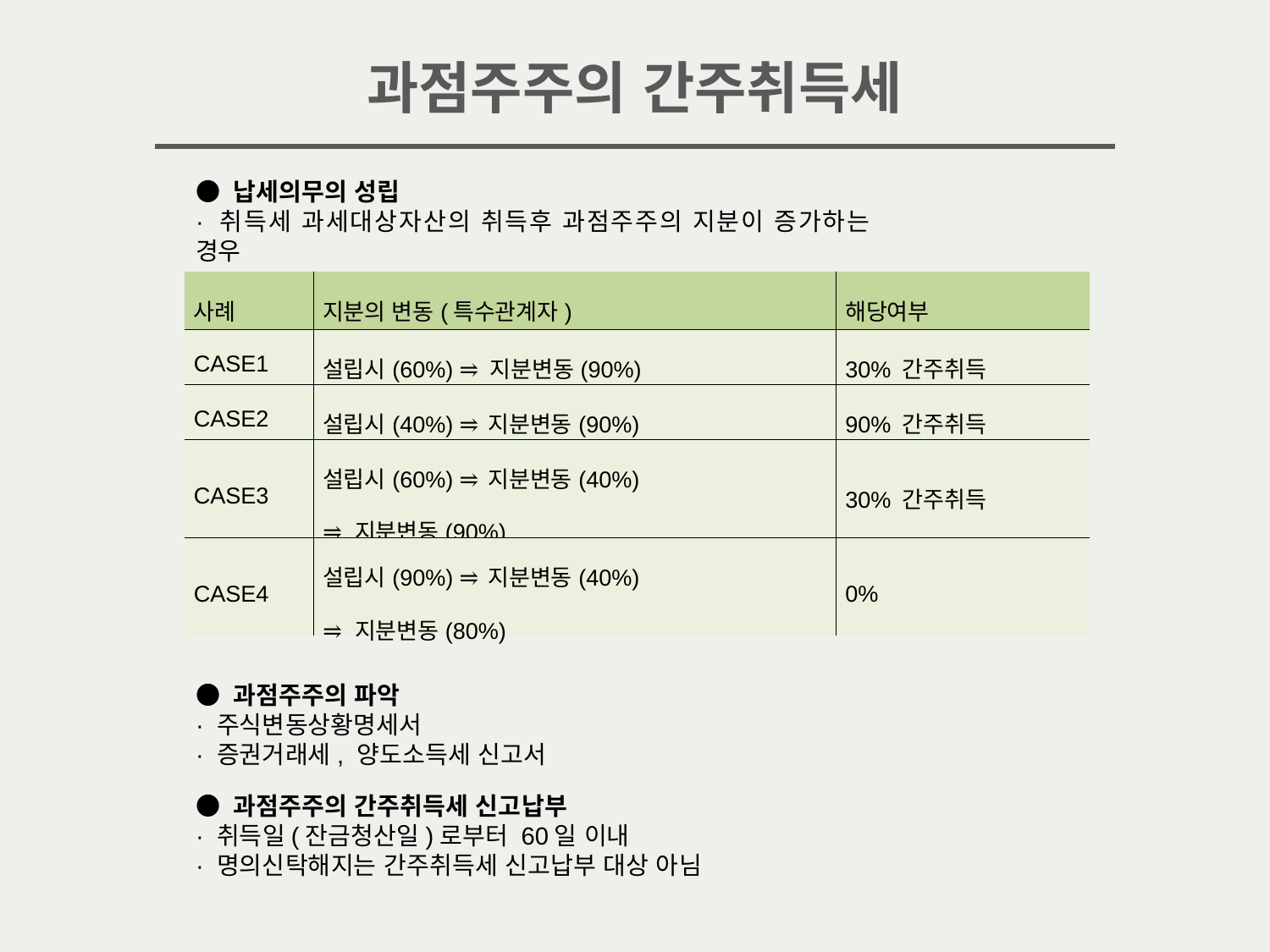

과점주주의 간주취득세
● 납세의무의 성립
· 취득세 과세대상자산의 취득후 과점주주의 지분이 증가하는 경우

● 과점주주의 파악
· 주식변동상황명세서
· 증권거래세, 양도소득세 신고서

● 과점주주의 간주취득세 신고납부
· 취득일(잔금청산일)로부터 60일 이내
· 명의신탁해지는 간주취득세 신고납부 대상 아님

| 사례 | 지분의 변동(특수관계자) | 해당여부 |
| --- | --- | --- |
| CASE1 | 설립시(60%) ⥤ 지분변동(90%) | 30% 간주취득 |
| CASE2 | 설립시(40%) ⥤ 지분변동(90%) | 90% 간주취득 |
| CASE3 | 설립시(60%) ⥤ 지분변동(40%) ⥤ 지분변동(90%) | 30% 간주취득 |
| CASE4 | 설립시(90%) ⥤ 지분변동(40%) ⥤ 지분변동(80%) | 0% |